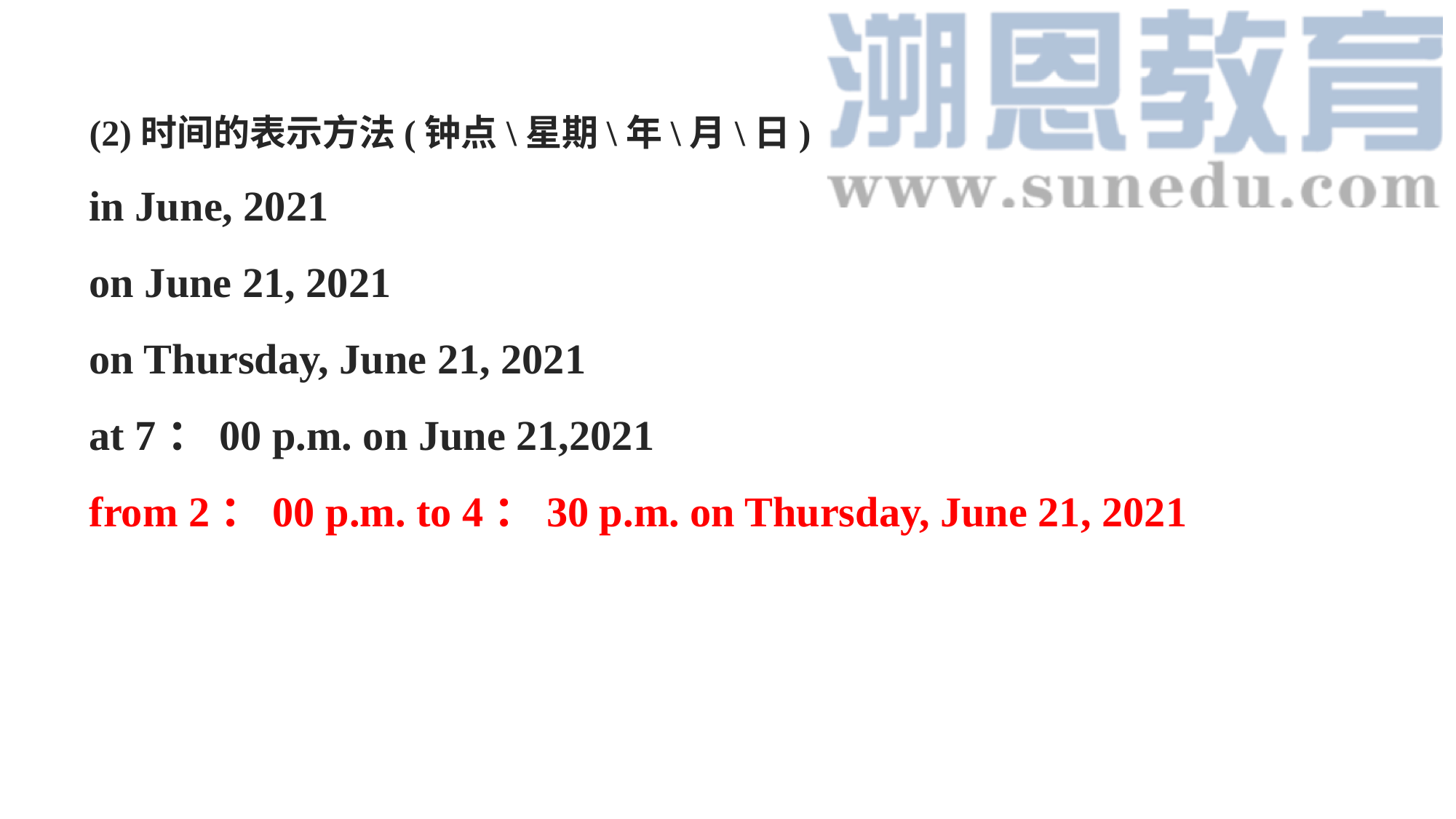

(2)时间的表示方法(钟点\星期\年\月\日)
in June, 2021
on June 21, 2021
on Thursday, June 21, 2021
at 7：00 p.m. on June 21,2021
from 2：00 p.m. to 4：30 p.m. on Thursday, June 21, 2021